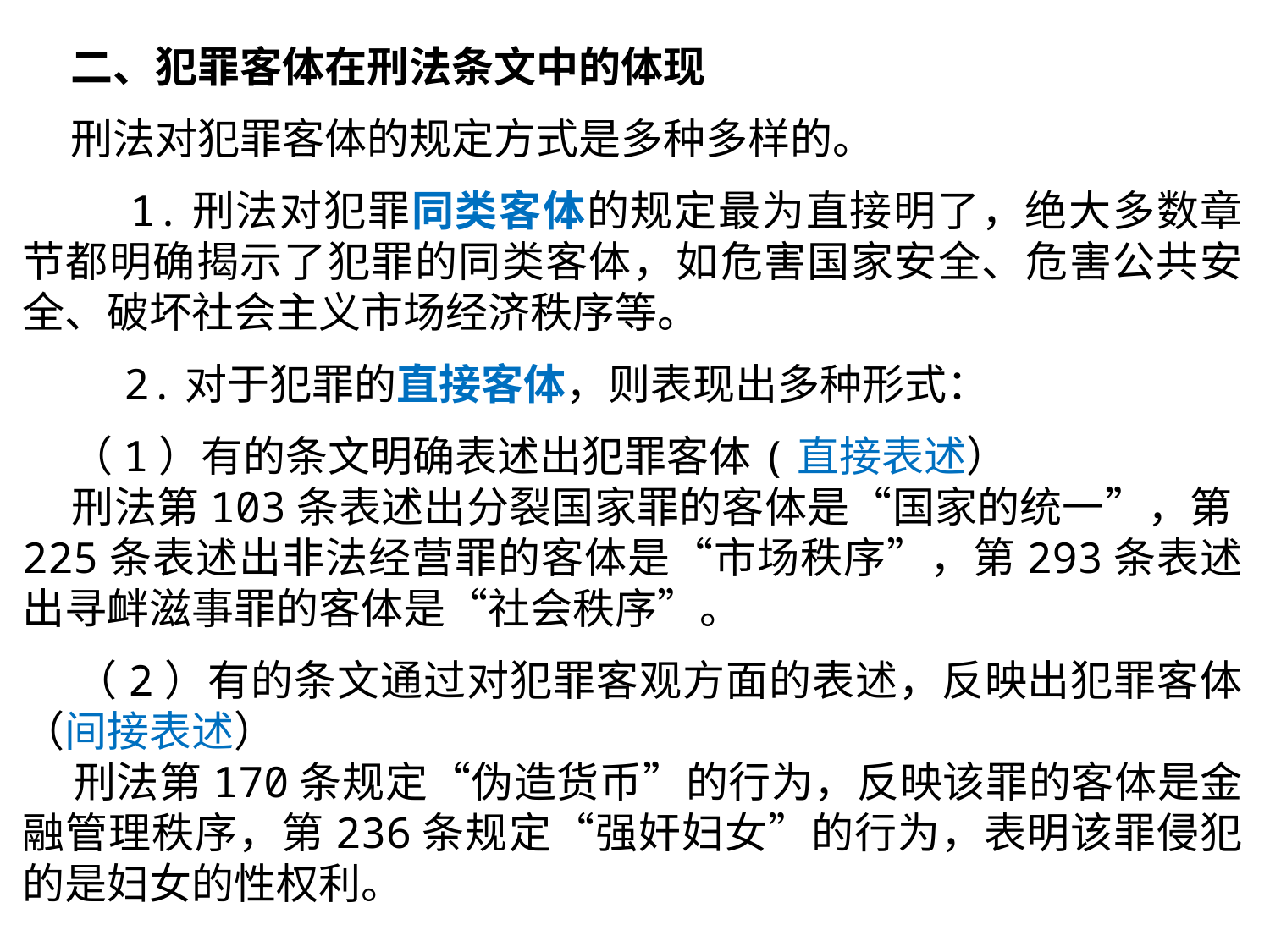

二、犯罪客体在刑法条文中的体现

    刑法对犯罪客体的规定方式是多种多样的。

    1.刑法对犯罪同类客体的规定最为直接明了，绝大多数章节都明确揭示了犯罪的同类客体，如危害国家安全、危害公共安全、破坏社会主义市场经济秩序等。

    2.对于犯罪的直接客体，则表现出多种形式：

    （1）有的条文明确表述出犯罪客体(直接表述）
    刑法第103条表述出分裂国家罪的客体是“国家的统一”，第225条表述出非法经营罪的客体是“市场秩序”，第293条表述出寻衅滋事罪的客体是“社会秩序”。

    （2）有的条文通过对犯罪客观方面的表述，反映出犯罪客体（间接表述）
    刑法第170条规定“伪造货币”的行为，反映该罪的客体是金融管理秩序，第236条规定“强奸妇女”的行为，表明该罪侵犯的是妇女的性权利。